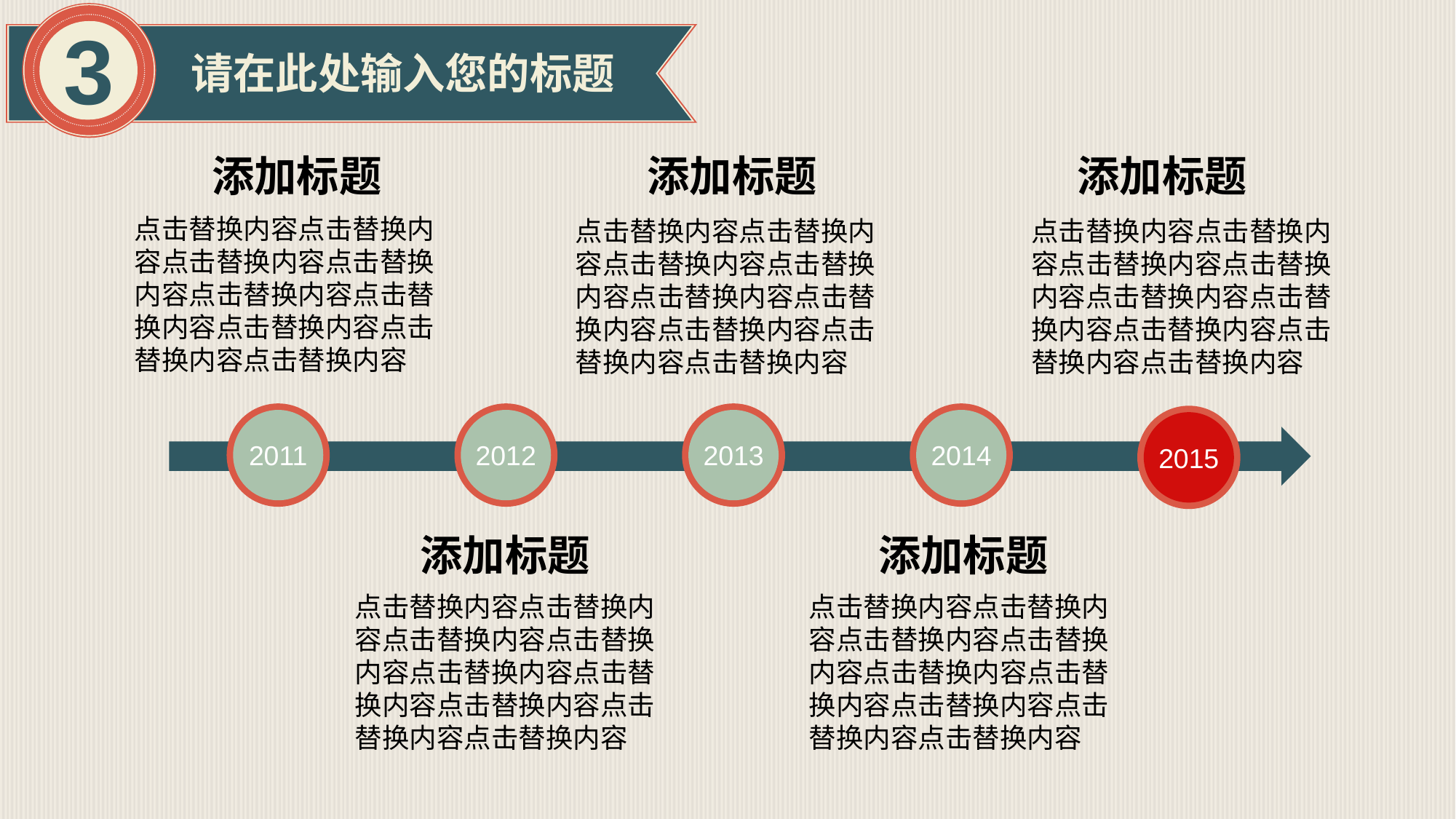

3

请在此处输入您的标题
添加标题
添加标题
添加标题
点击替换内容点击替换内容点击替换内容点击替换内容点击替换内容点击替换内容点击替换内容点击替换内容点击替换内容
点击替换内容点击替换内容点击替换内容点击替换内容点击替换内容点击替换内容点击替换内容点击替换内容点击替换内容
点击替换内容点击替换内容点击替换内容点击替换内容点击替换内容点击替换内容点击替换内容点击替换内容点击替换内容

2011

2012

2013

2014

2015

添加标题
添加标题
点击替换内容点击替换内容点击替换内容点击替换内容点击替换内容点击替换内容点击替换内容点击替换内容点击替换内容
点击替换内容点击替换内容点击替换内容点击替换内容点击替换内容点击替换内容点击替换内容点击替换内容点击替换内容